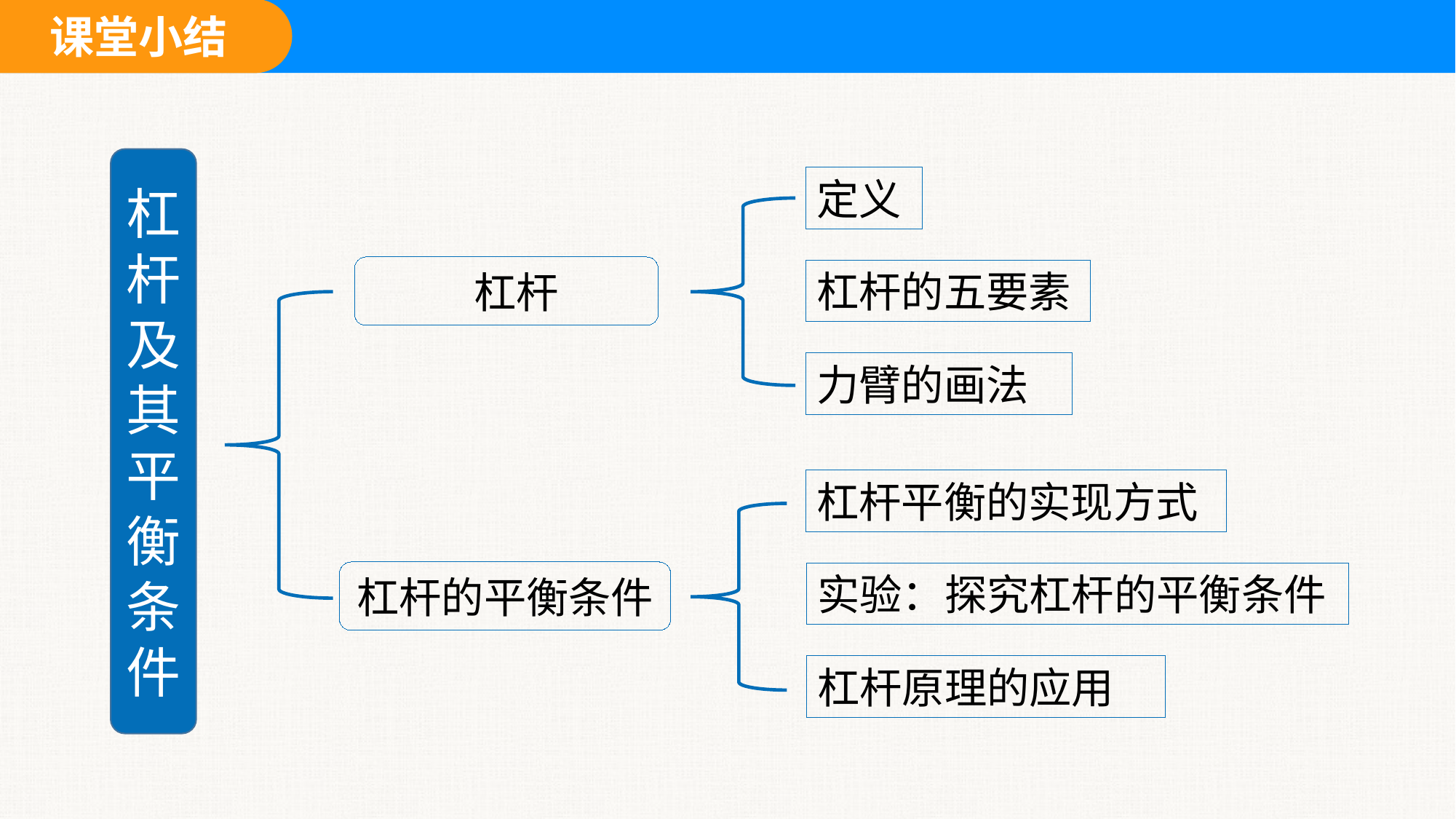

杠杆及其平衡条件
定义

 杠杆
杠杆的五要素

力臂的画法
杠杆平衡的实现方式

杠杆的平衡条件
实验：探究杠杆的平衡条件
杠杆原理的应用